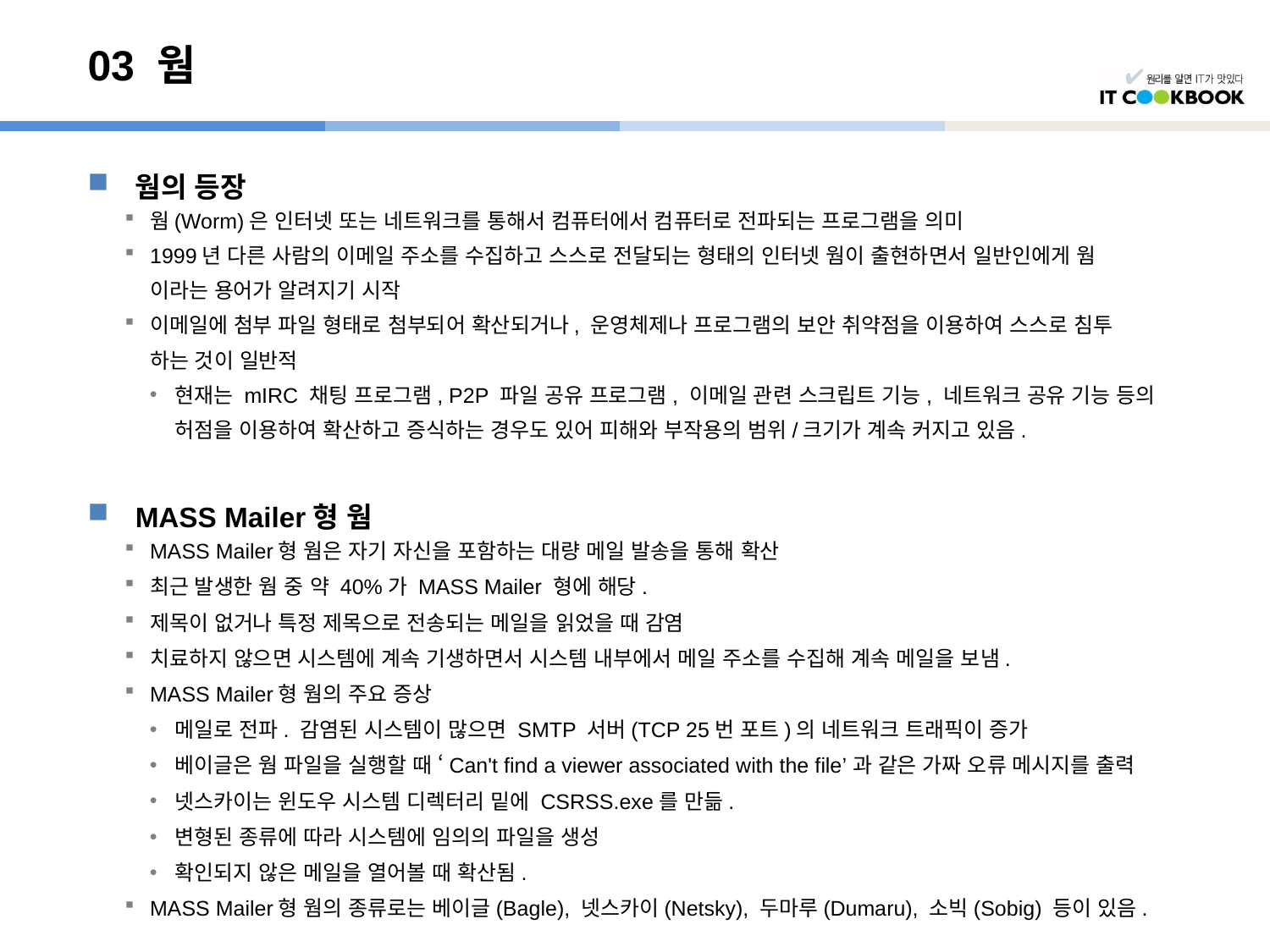

# 03 웜
웜의 등장
웜(Worm)은 인터넷 또는 네트워크를 통해서 컴퓨터에서 컴퓨터로 전파되는 프로그램을 의미
1999년 다른 사람의 이메일 주소를 수집하고 스스로 전달되는 형태의 인터넷 웜이 출현하면서 일반인에게 웜
	이라는 용어가 알려지기 시작
이메일에 첨부 파일 형태로 첨부되어 확산되거나, 운영체제나 프로그램의 보안 취약점을 이용하여 스스로 침투
	하는 것이 일반적
현재는 mIRC 채팅 프로그램, P2P 파일 공유 프로그램, 이메일 관련 스크립트 기능, 네트워크 공유 기능 등의
	허점을 이용하여 확산하고 증식하는 경우도 있어 피해와 부작용의 범위/크기가 계속 커지고 있음.

MASS Mailer형 웜
MASS Mailer형 웜은 자기 자신을 포함하는 대량 메일 발송을 통해 확산
최근 발생한 웜 중 약 40%가 MASS Mailer 형에 해당.
제목이 없거나 특정 제목으로 전송되는 메일을 읽었을 때 감염
치료하지 않으면 시스템에 계속 기생하면서 시스템 내부에서 메일 주소를 수집해 계속 메일을 보냄.
MASS Mailer형 웜의 주요 증상
메일로 전파. 감염된 시스템이 많으면 SMTP 서버(TCP 25번 포트)의 네트워크 트래픽이 증가
베이글은 웜 파일을 실행할 때 ‘Can't find a viewer associated with the file’과 같은 가짜 오류 메시지를 출력
넷스카이는 윈도우 시스템 디렉터리 밑에 CSRSS.exe를 만듦.
변형된 종류에 따라 시스템에 임의의 파일을 생성
확인되지 않은 메일을 열어볼 때 확산됨.
MASS Mailer형 웜의 종류로는 베이글(Bagle), 넷스카이(Netsky), 두마루(Dumaru), 소빅(Sobig) 등이 있음.